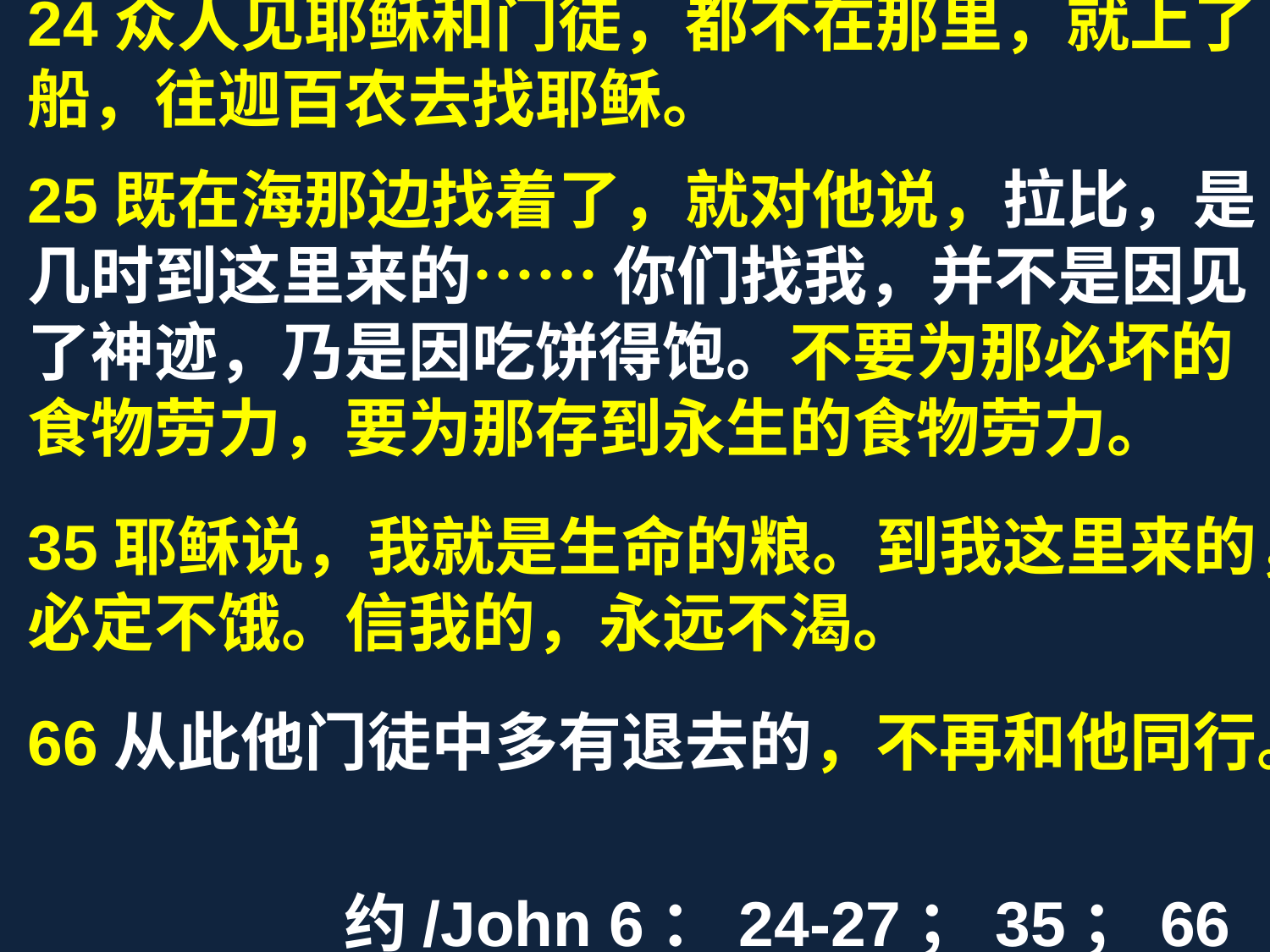

24众人见耶稣和门徒，都不在那里，就上了船，往迦百农去找耶稣。
25既在海那边找着了，就对他说，拉比，是几时到这里来的…… 你们找我，并不是因见了神迹，乃是因吃饼得饱。不要为那必坏的食物劳力，要为那存到永生的食物劳力。
35耶稣说，我就是生命的粮。到我这里来的，必定不饿。信我的，永远不渴。
66从此他门徒中多有退去的，不再和他同行。
                      约/John 6：24-27；35；66